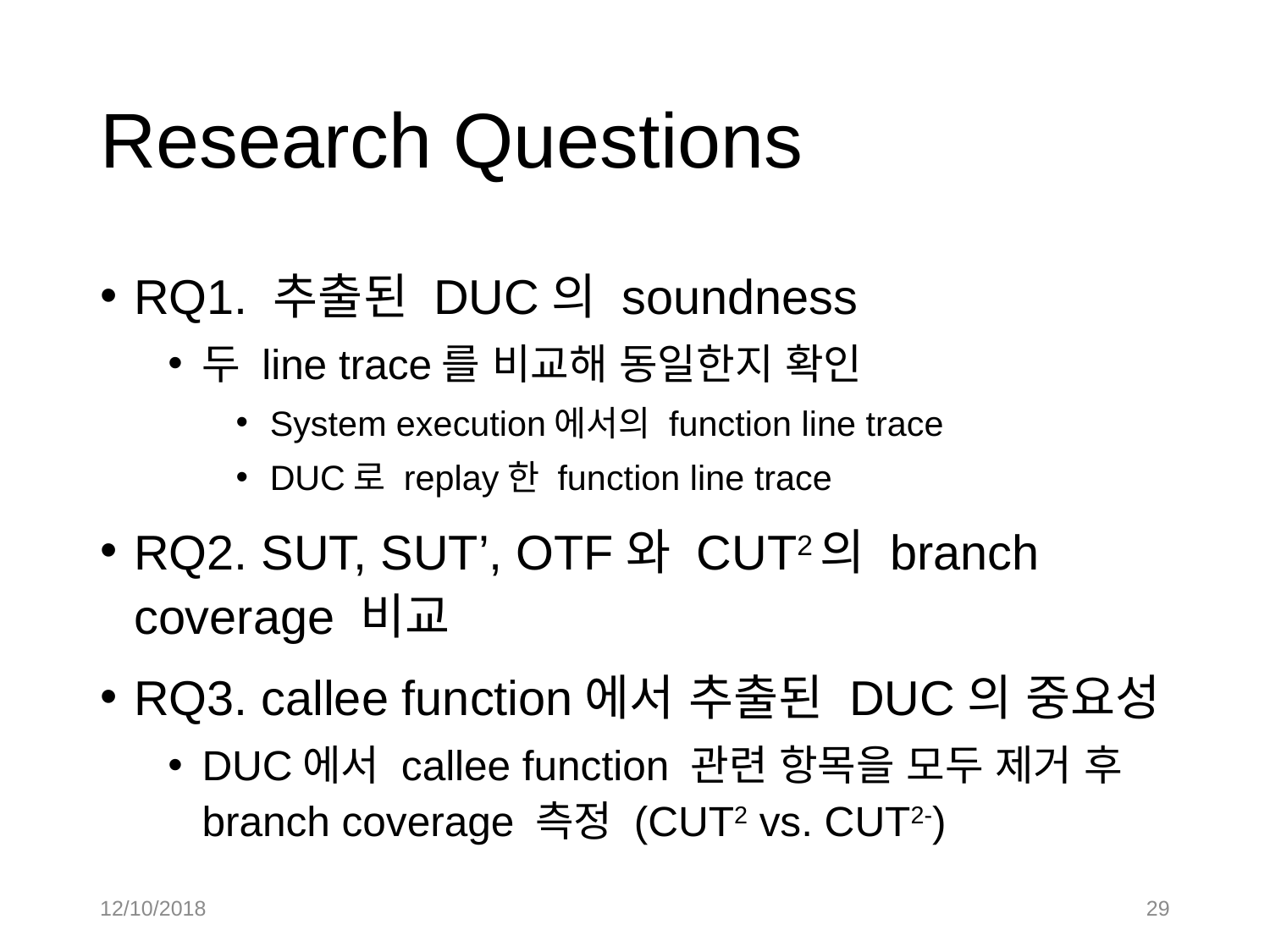

# Research Questions
RQ1. 추출된 DUC의 soundness
두 line trace를 비교해 동일한지 확인
System execution에서의 function line trace
DUC로 replay한 function line trace
RQ2. SUT, SUT’, OTF와 CUT2의 branch coverage 비교
RQ3. callee function에서 추출된 DUC의 중요성
DUC에서 callee function 관련 항목을 모두 제거 후 branch coverage 측정 (CUT2 vs. CUT2-)
12/10/2018
29